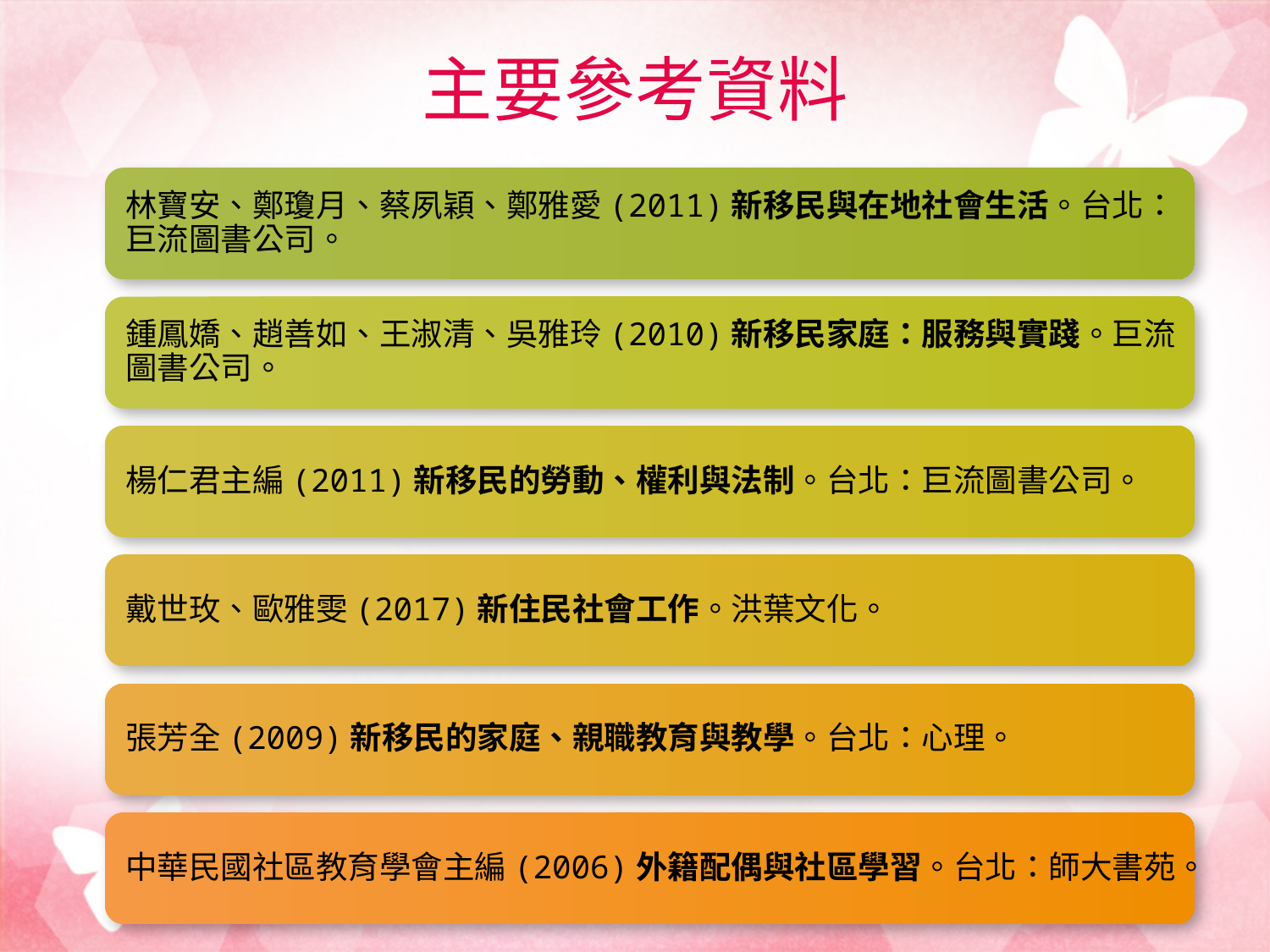

# 主要參考資料
林寶安、鄭瓊月、蔡夙穎、鄭雅愛(2011)新移民與在地社會生活。台北：巨流圖書公司。
鍾鳳嬌、趙善如、王淑清、吳雅玲(2010)新移民家庭：服務與實踐。巨流圖書公司。
楊仁君主編(2011)新移民的勞動、權利與法制。台北：巨流圖書公司。
戴世玫、歐雅雯(2017)新住民社會工作。洪葉文化。
張芳全(2009)新移民的家庭、親職教育與教學。台北：心理。
中華民國社區教育學會主編(2006)外籍配偶與社區學習。台北：師大書苑。